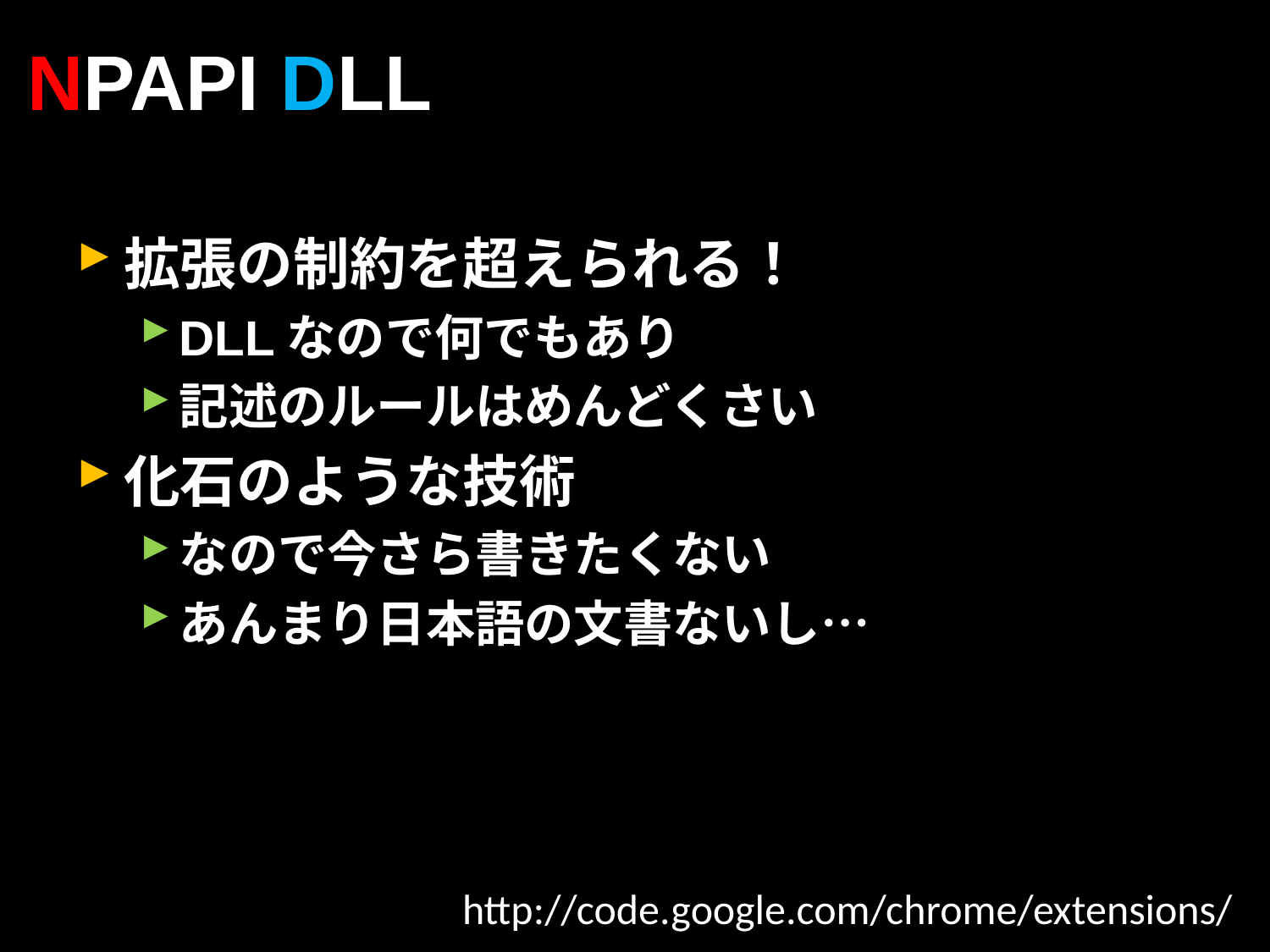

# NPAPI DLL
拡張の制約を超えられる！
DLLなので何でもあり
記述のルールはめんどくさい
化石のような技術
なので今さら書きたくない
あんまり日本語の文書ないし…

http://code.google.com/chrome/extensions/